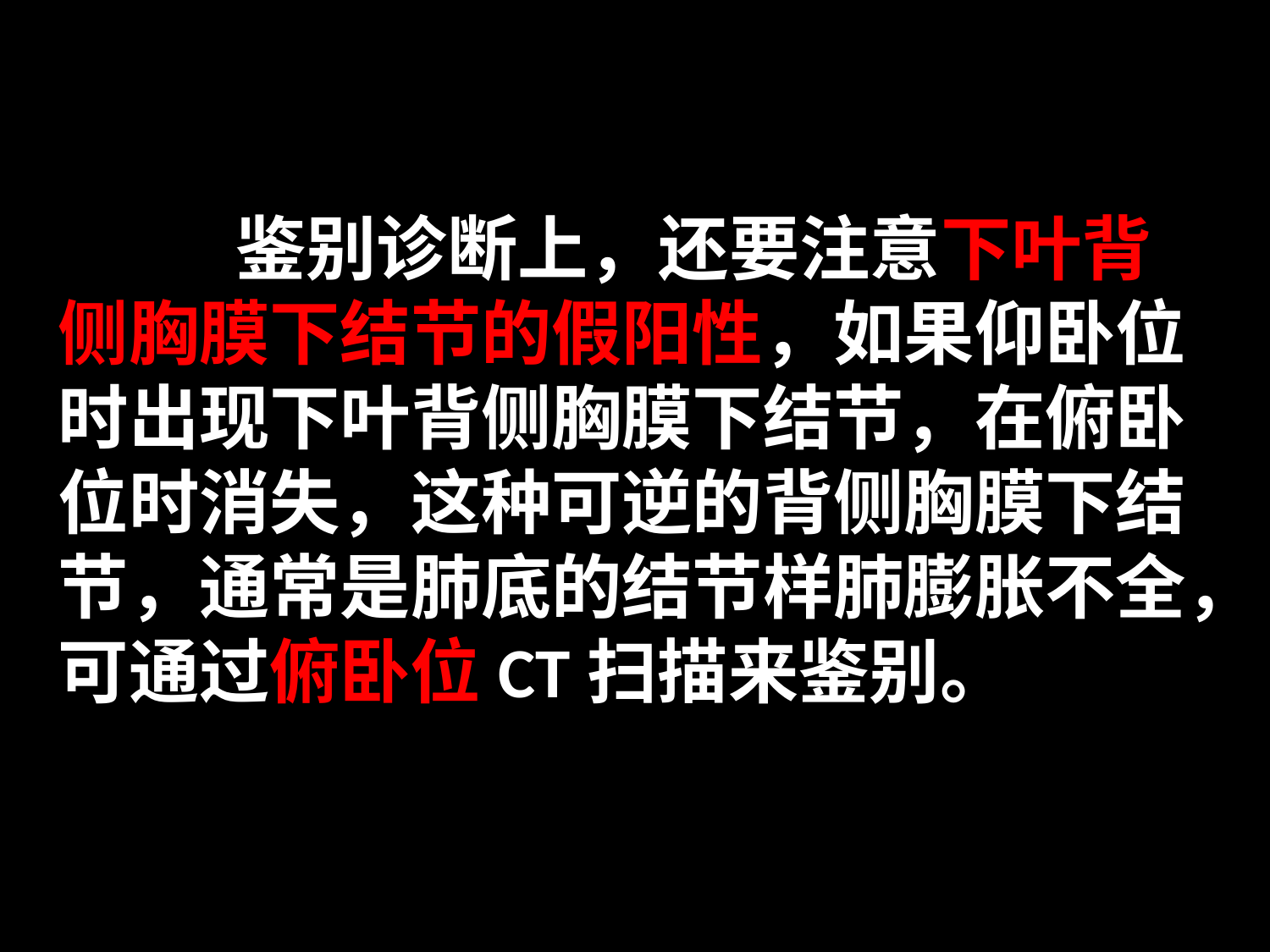

鉴别诊断上，还要注意下叶背侧胸膜下结节的假阳性，如果仰卧位时出现下叶背侧胸膜下结节，在俯卧位时消失，这种可逆的背侧胸膜下结节，通常是肺底的结节样肺膨胀不全，可通过俯卧位CT扫描来鉴别。